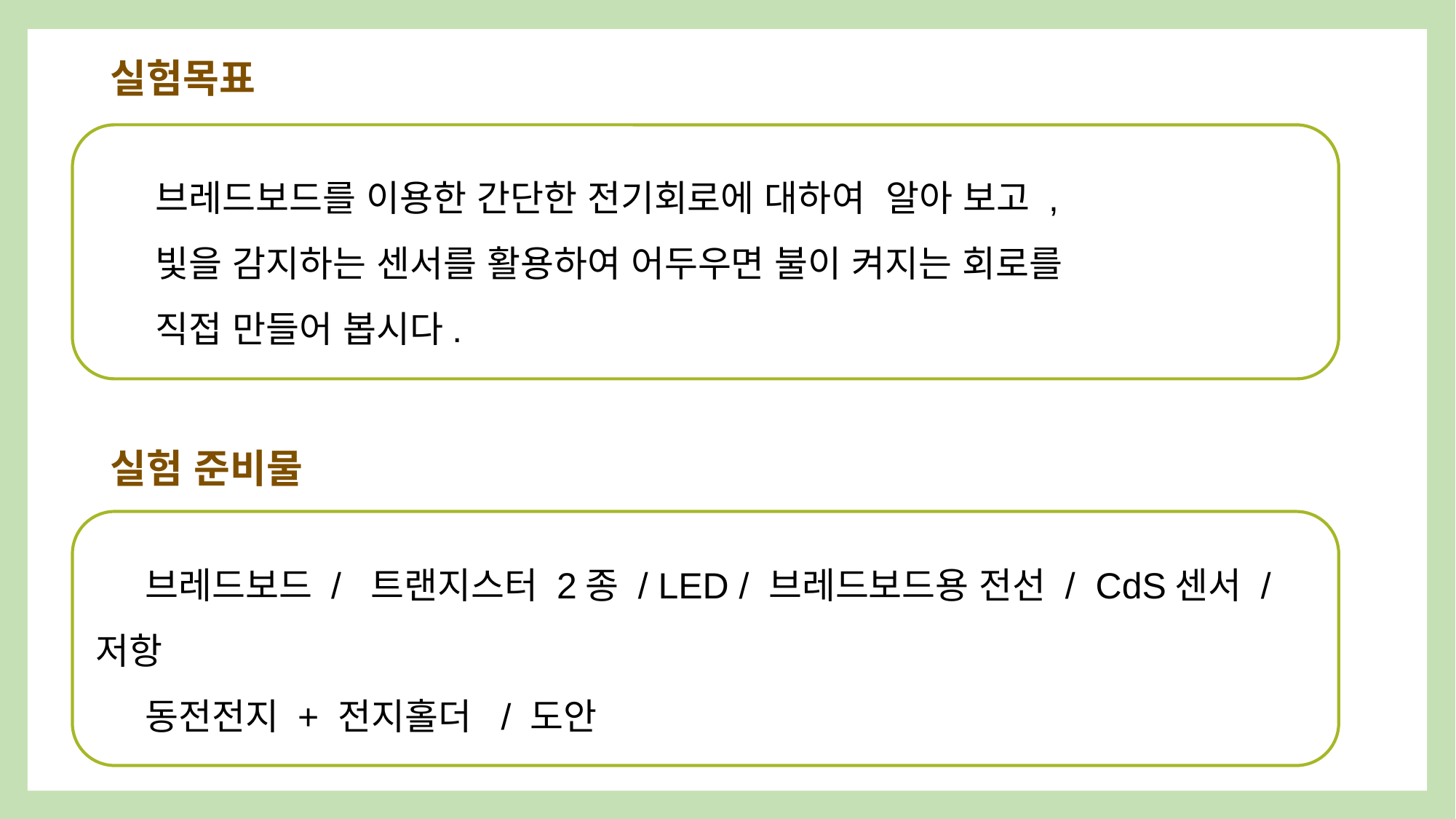

실험목표
     브레드보드를 이용한 간단한 전기회로에 대하여  알아 보고 ,
     빛을 감지하는 센서를 활용하여 어두우면 불이 켜지는 회로를
     직접 만들어 봅시다.
실험 준비물
    브레드보드 /  트랜지스터 2종 / LED / 브레드보드용 전선 /  CdS센서 /  저항
    동전전지 + 전지홀더  / 도안